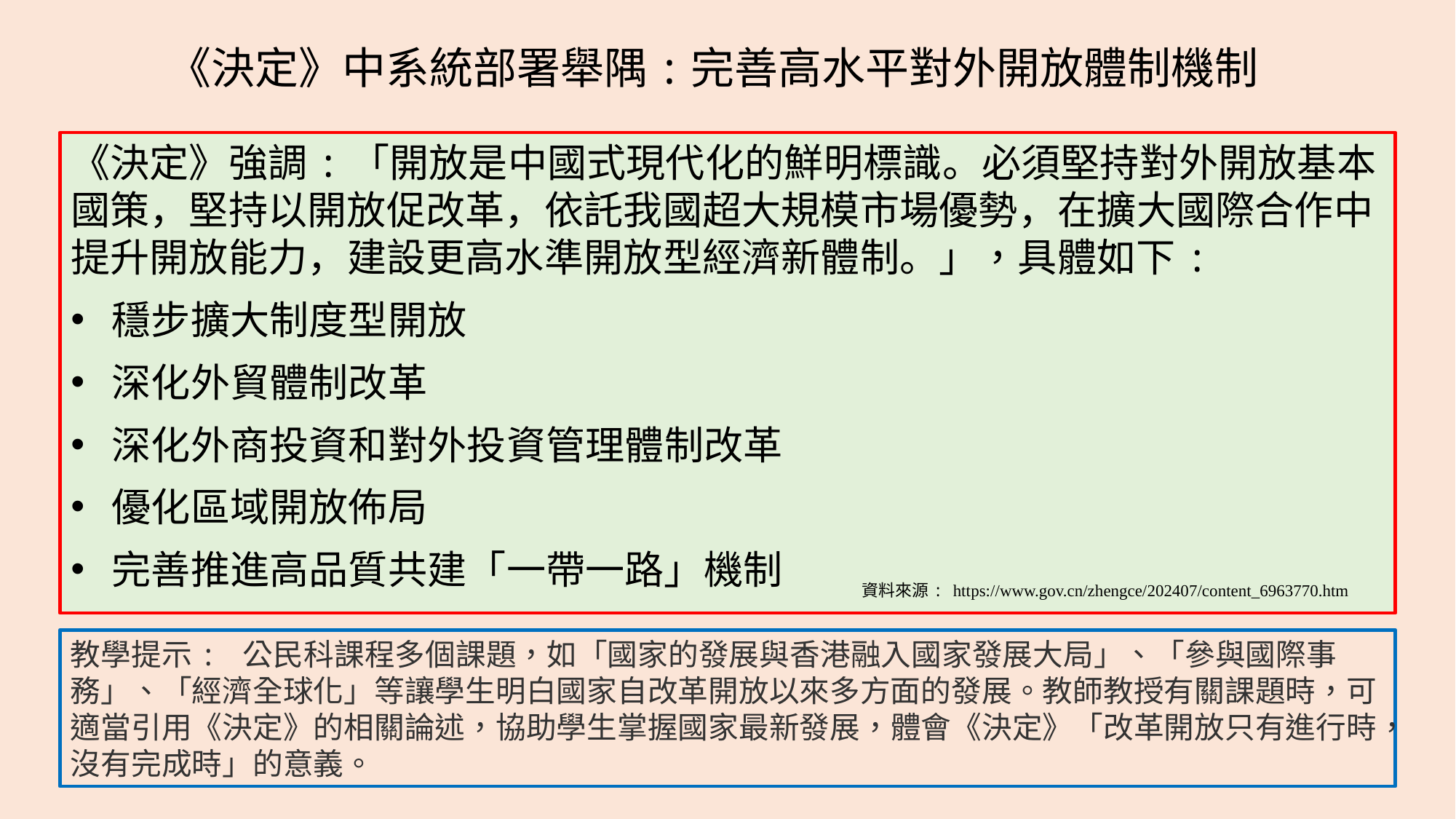

《決定》中系統部署舉隅:完善高水平對外開放體制機制
《決定》強調:「開放是中國式現代化的鮮明標識。必須堅持對外開放基本國策，堅持以開放促改革，依託我國超大規模市場優勢，在擴大國際合作中提升開放能力，建設更高水準開放型經濟新體制。」，具體如下:
穩步擴大制度型開放
深化外貿體制改革
深化外商投資和對外投資管理體制改革
優化區域開放佈局
完善推進高品質共建「一帶一路」機制
資料來源: https://www.gov.cn/zhengce/202407/content_6963770.htm
教學提示: 公民科課程多個課題，如「國家的發展與香港融入國家發展大局」、「參與國際事務」、「經濟全球化」等讓學生明白國家自改革開放以來多方面的發展。教師教授有關課題時，可適當引用《決定》的相關論述，協助學生掌握國家最新發展，體會《決定》「改革開放只有進行時，沒有完成時」的意義。